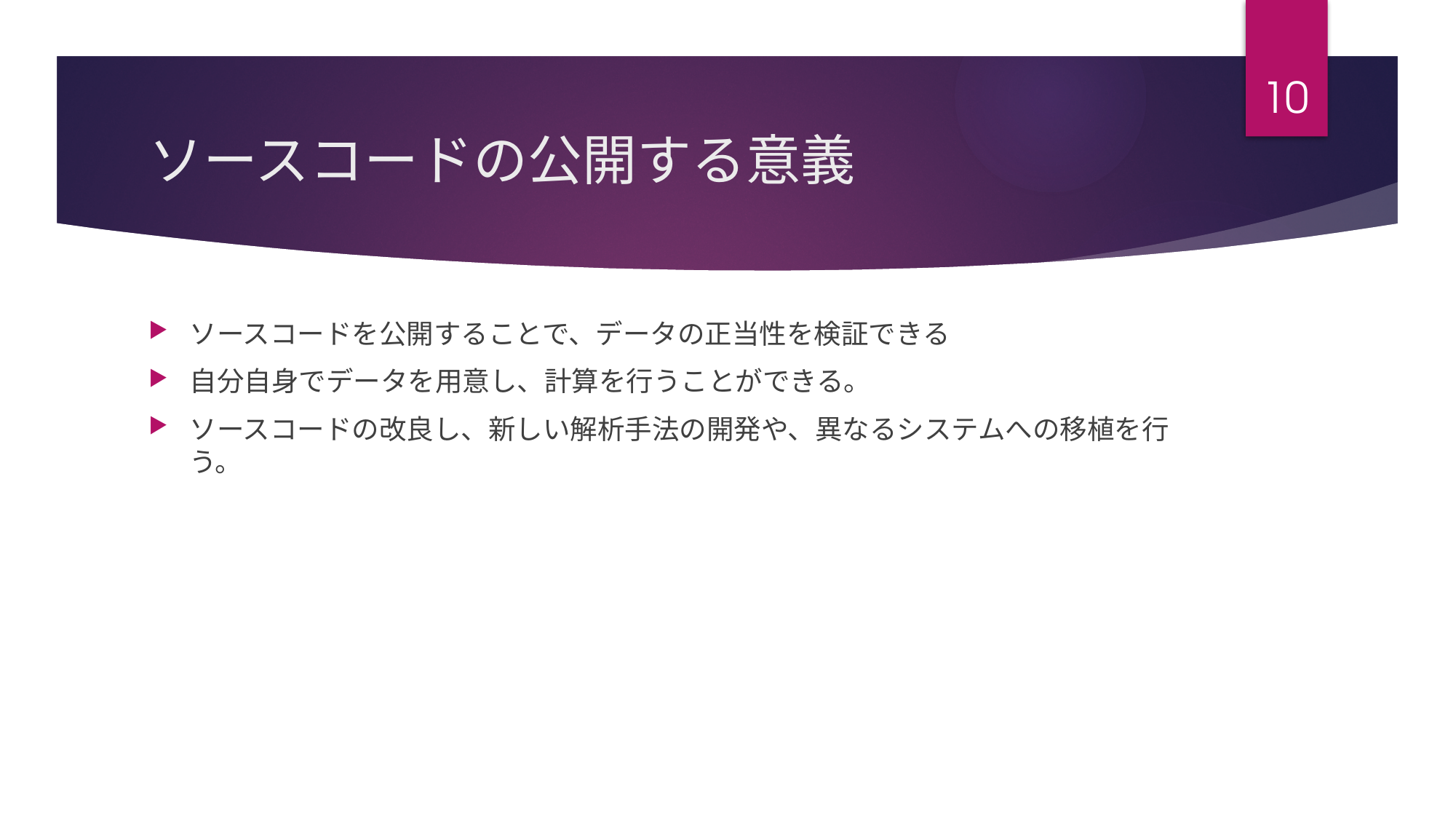

10
# ソースコードの公開する意義
ソースコードを公開することで、データの正当性を検証できる
自分自身でデータを用意し、計算を行うことができる。
ソースコードの改良し、新しい解析手法の開発や、異なるシステムへの移植を行う。